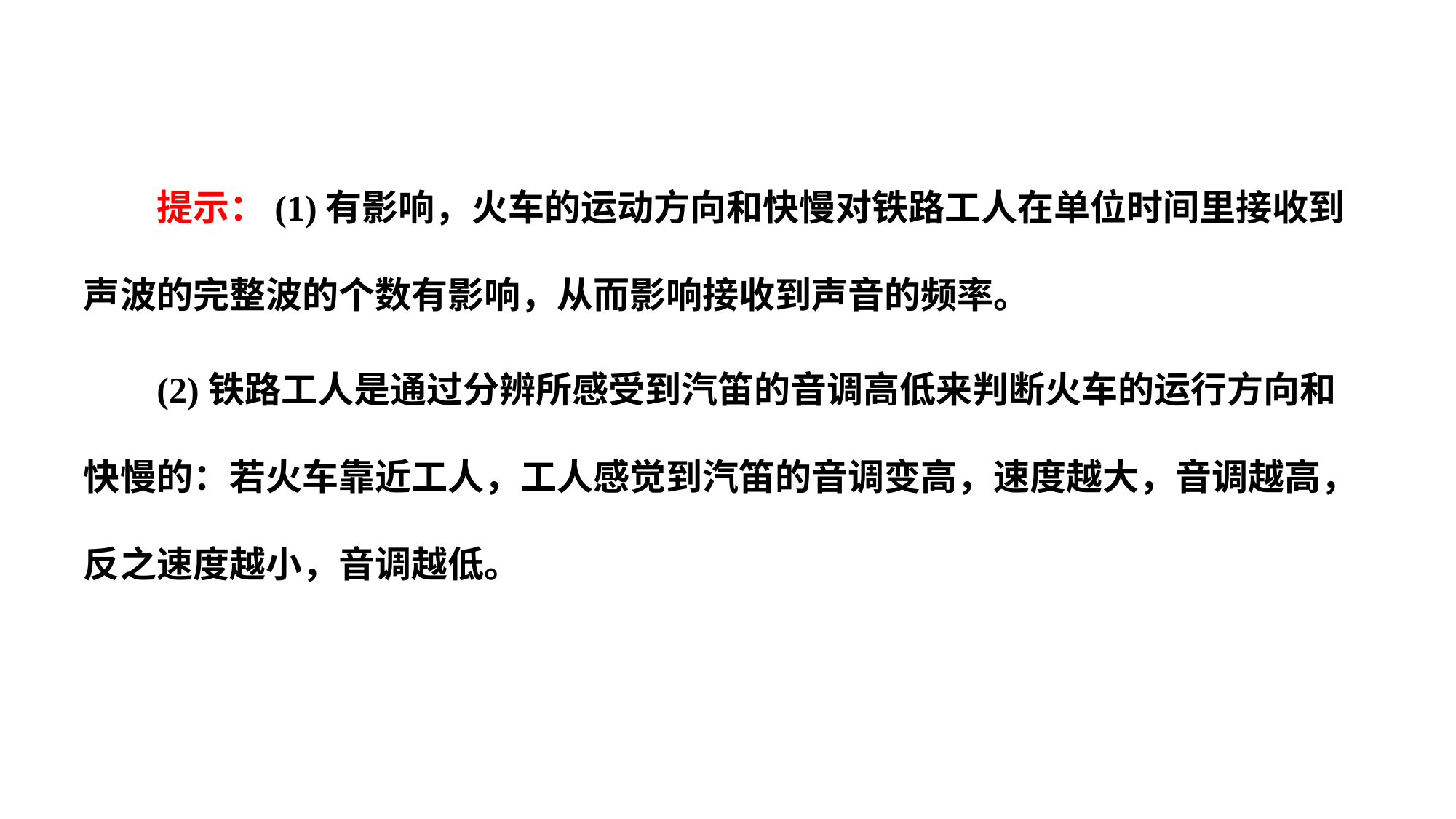

提示：(1)有影响，火车的运动方向和快慢对铁路工人在单位时间里接收到声波的完整波的个数有影响，从而影响接收到声音的频率。
(2)铁路工人是通过分辨所感受到汽笛的音调高低来判断火车的运行方向和快慢的：若火车靠近工人，工人感觉到汽笛的音调变高，速度越大，音调越高，反之速度越小，音调越低。